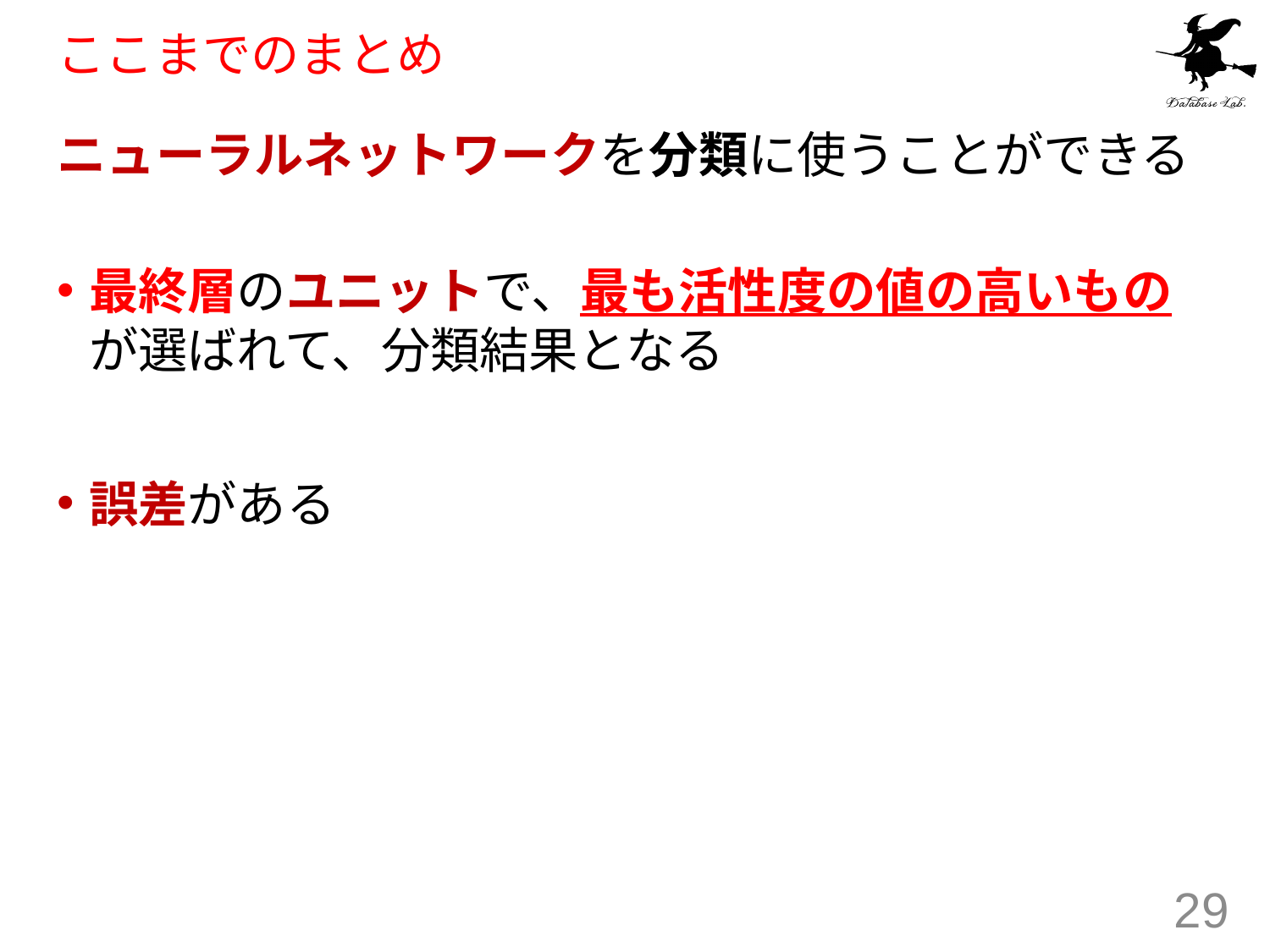

# ここまでのまとめ
ニューラルネットワークを分類に使うことができる

最終層のユニットで、最も活性度の値の高いものが選ばれて、分類結果となる

誤差がある

29